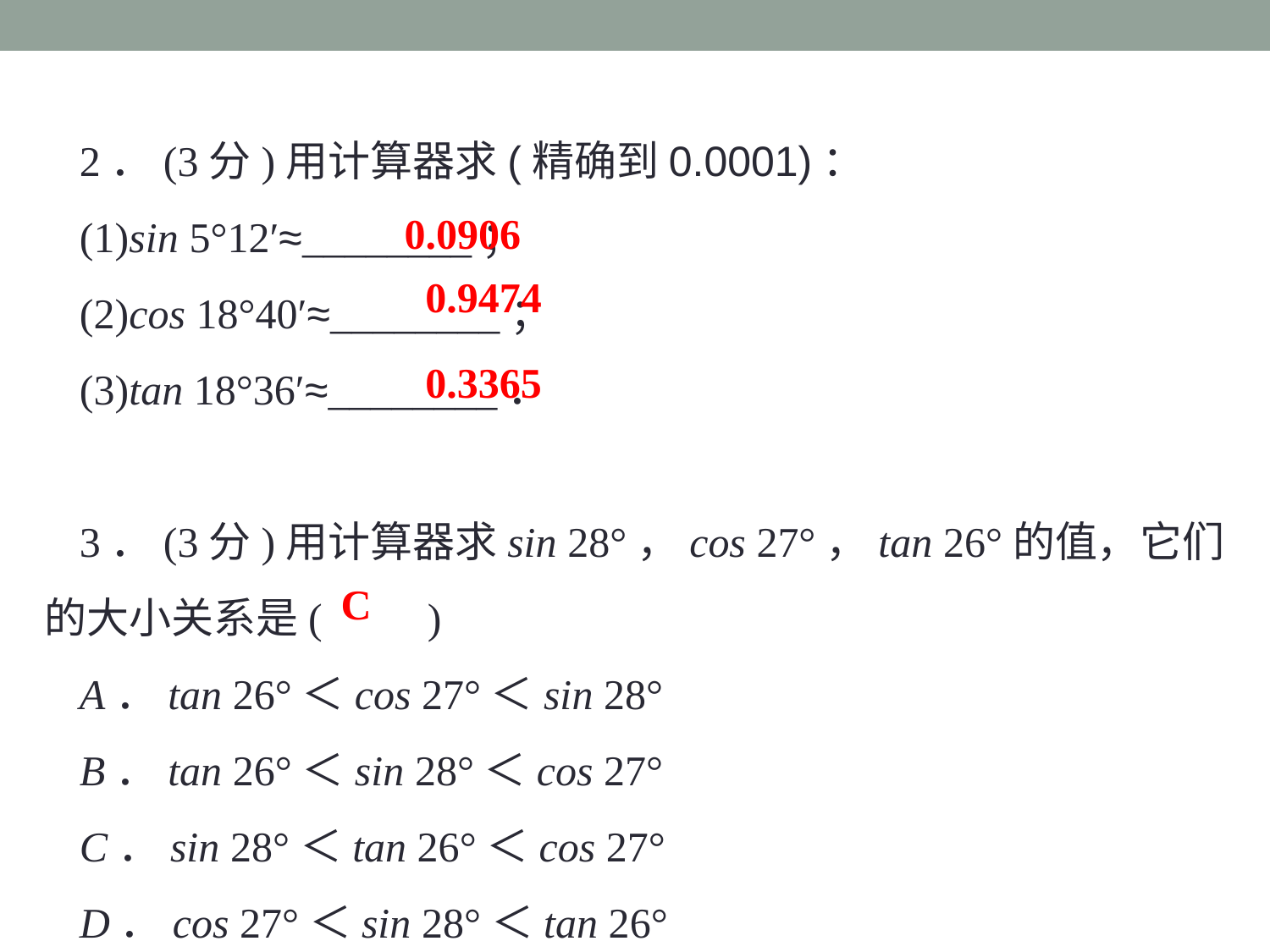

2．(3分)用计算器求(精确到0.0001)：
(1)sin 5°12′≈________；
(2)cos 18°40′≈________；
(3)tan 18°36′≈________．

3．(3分)用计算器求sin 28°，cos 27°，tan 26°的值，它们的大小关系是(　　)
A．tan 26°＜cos 27°＜sin 28°
B．tan 26°＜sin 28°＜cos 27°
C．sin 28°＜tan 26°＜cos 27°
D．cos 27°＜sin 28°＜tan 26°
0.0906
0.9474
0.3365
C